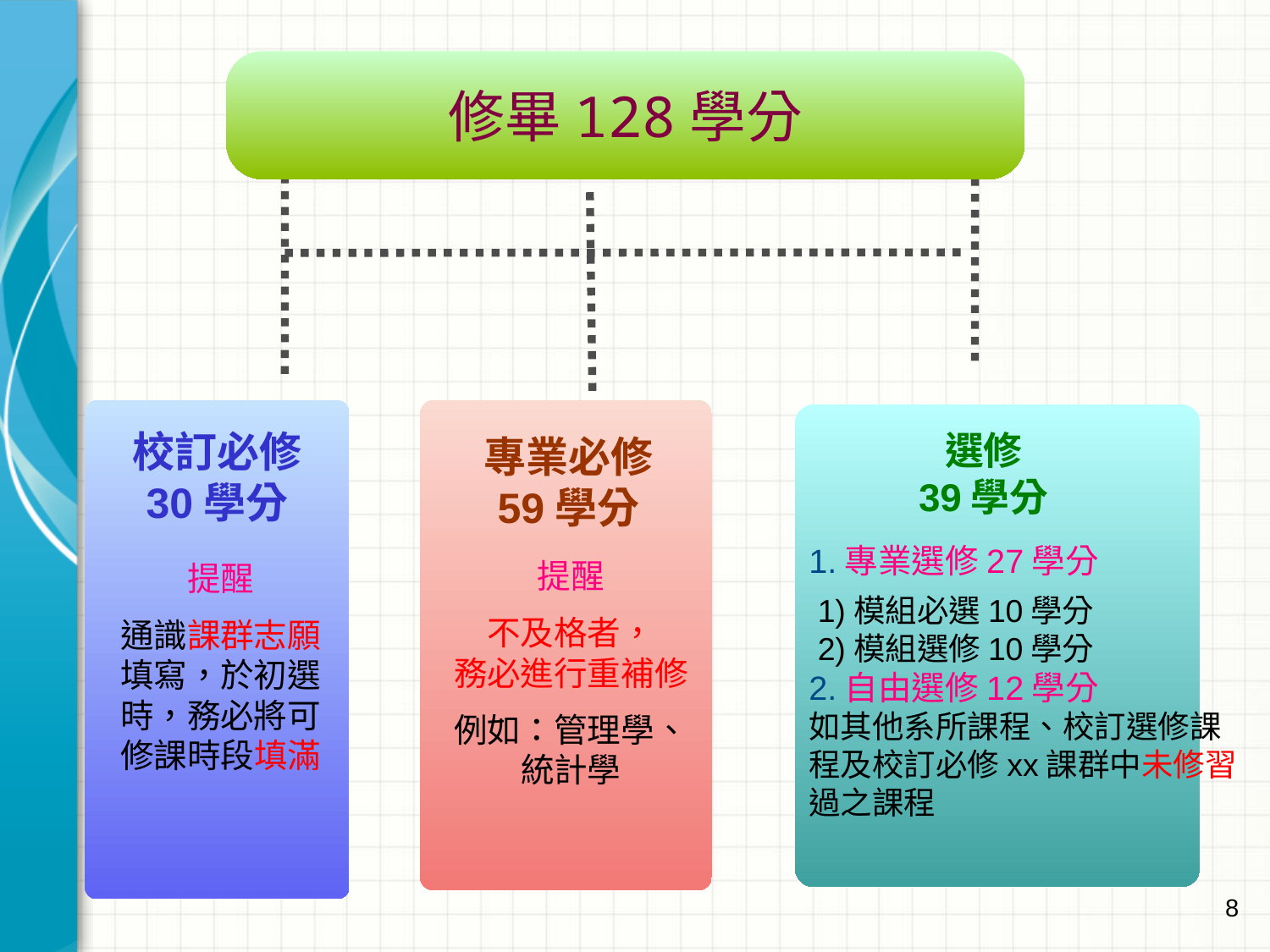

修畢128學分

校訂必修
30學分
選修
39學分
專業必修
59學分
1.專業選修27學分
 1)模組必選10學分
 2)模組選修10學分
2.自由選修12學分
如其他系所課程、校訂選修課程及校訂必修xx課群中未修習過之課程
提醒
不及格者，
務必進行重補修
例如：管理學、統計學
提醒
通識課群志願填寫，於初選時，務必將可修課時段填滿
8